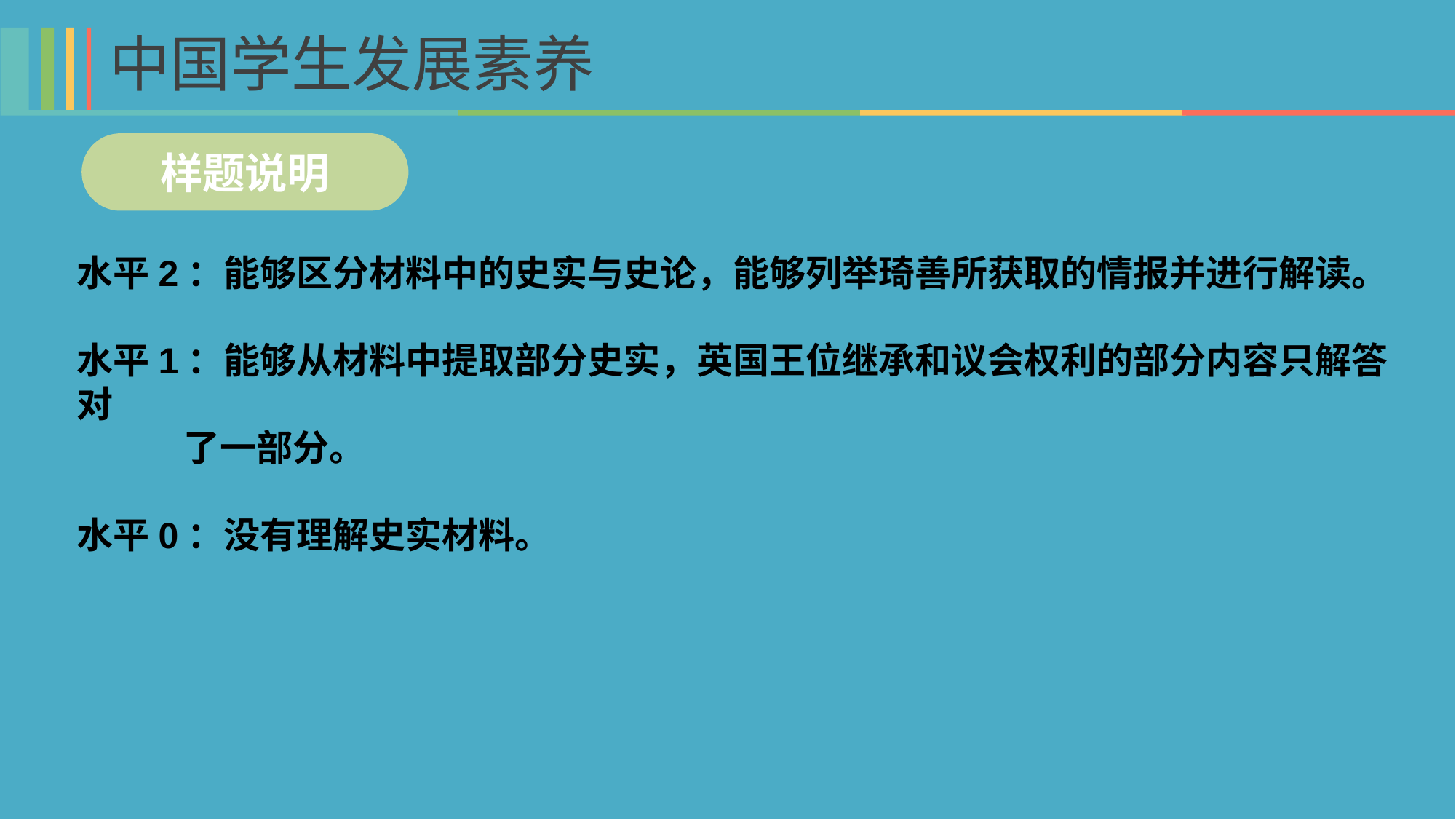

中国学生发展素养

样题说明
水平2：能够区分材料中的史实与史论，能够列举琦善所获取的情报并进行解读。

水平1：能够从材料中提取部分史实，英国王位继承和议会权利的部分内容只解答对
            了一部分。

水平0：没有理解史实材料。